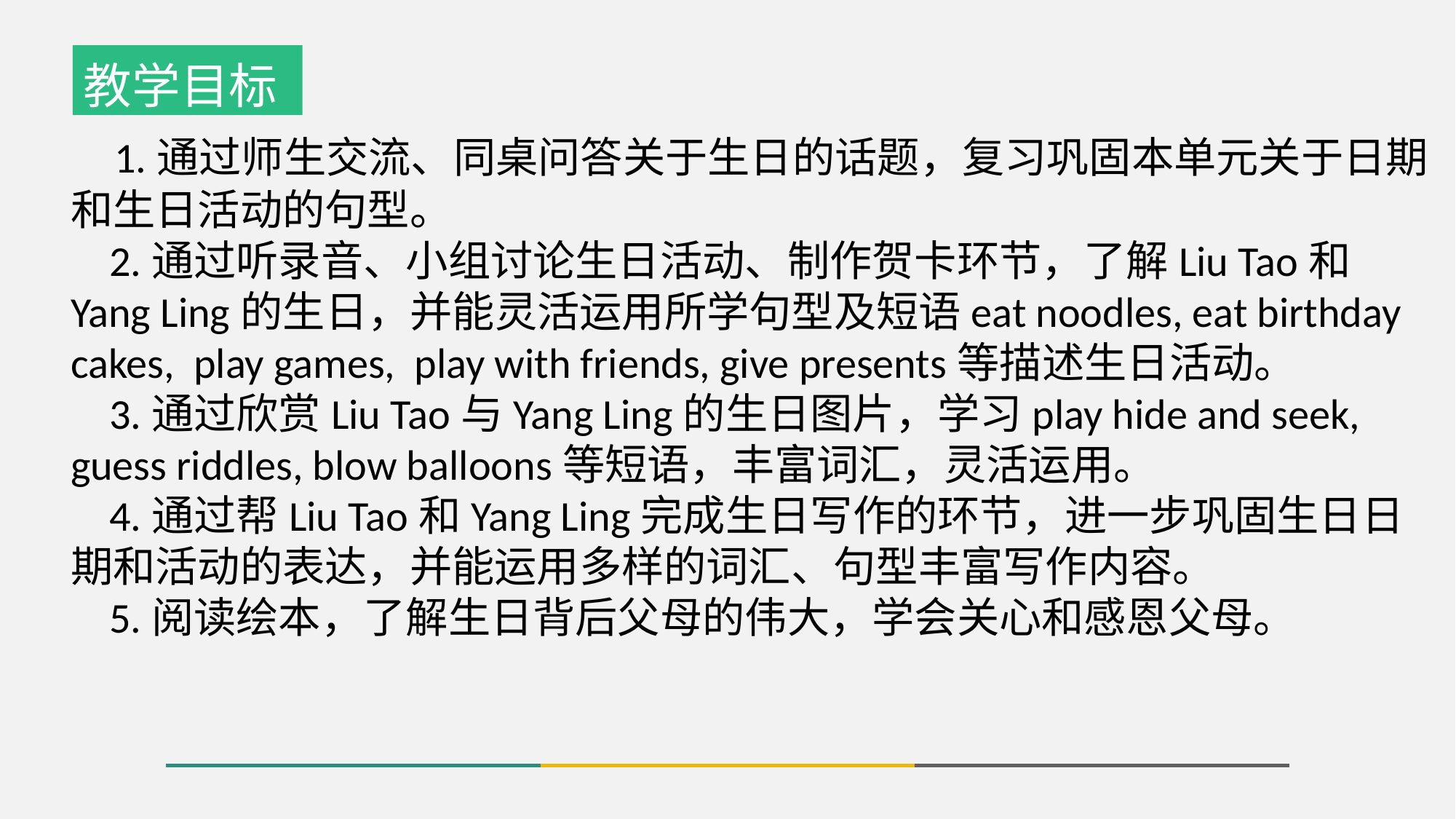

教学目标
    1.通过师生交流、同桌问答关于生日的话题，复习巩固本单元关于日期和生日活动的句型。
    2.通过听录音、小组讨论生日活动、制作贺卡环节，了解Liu Tao和Yang Ling的生日，并能灵活运用所学句型及短语eat noodles, eat birthday cakes,  play games,  play with friends, give presents等描述生日活动。
    3.通过欣赏Liu Tao与Yang Ling的生日图片，学习play hide and seek, guess riddles, blow balloons等短语，丰富词汇，灵活运用。
    4.通过帮Liu Tao和Yang Ling完成生日写作的环节，进一步巩固生日日期和活动的表达，并能运用多样的词汇、句型丰富写作内容。
    5.阅读绘本，了解生日背后父母的伟大，学会关心和感恩父母。